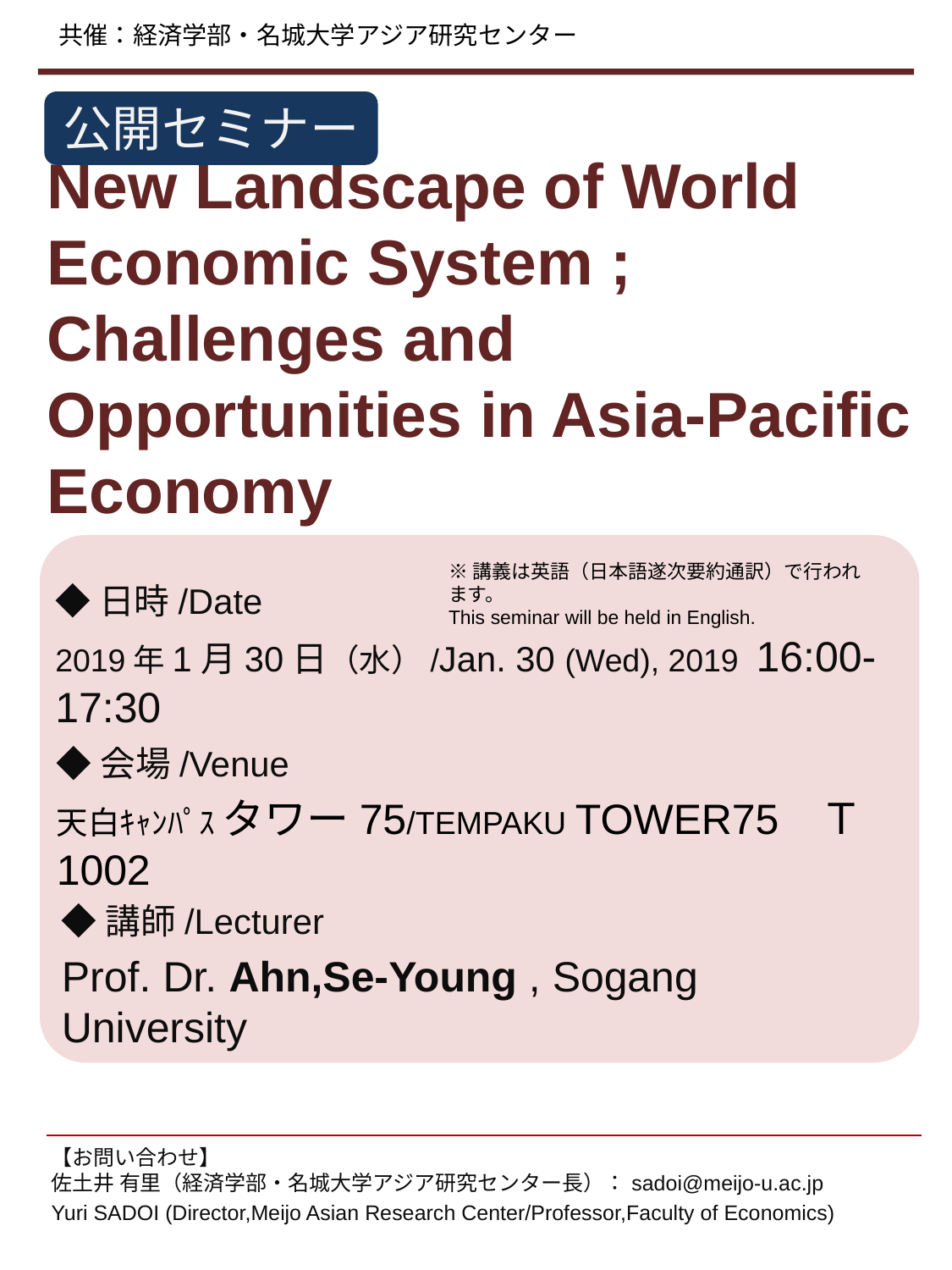

共催：経済学部・名城大学アジア研究センター

# 公開セミナー
New Landscape of World Economic System ; Challenges and Opportunities in Asia-Pacific Economy

※講義は英語（日本語遂次要約通訳）で行われます。
This seminar will be held in English.
◆日時/Date
2019年1月30日（水）/Jan. 30 (Wed), 2019  16:00-17:30

◆会場/Venue
天白ｷｬﾝﾊﾟｽ タワー75/TEMPAKU TOWER75　Ｔ1002
◆講師/Lecturer
Prof. Dr. Ahn,Se-Young , Sogang University
【お問い合わせ】　
佐土井 有里（経済学部・名城大学アジア研究センター長）：sadoi@meijo-u.ac.jp
Yuri SADOI (Director,Meijo Asian Research Center/Professor,Faculty of Economics)